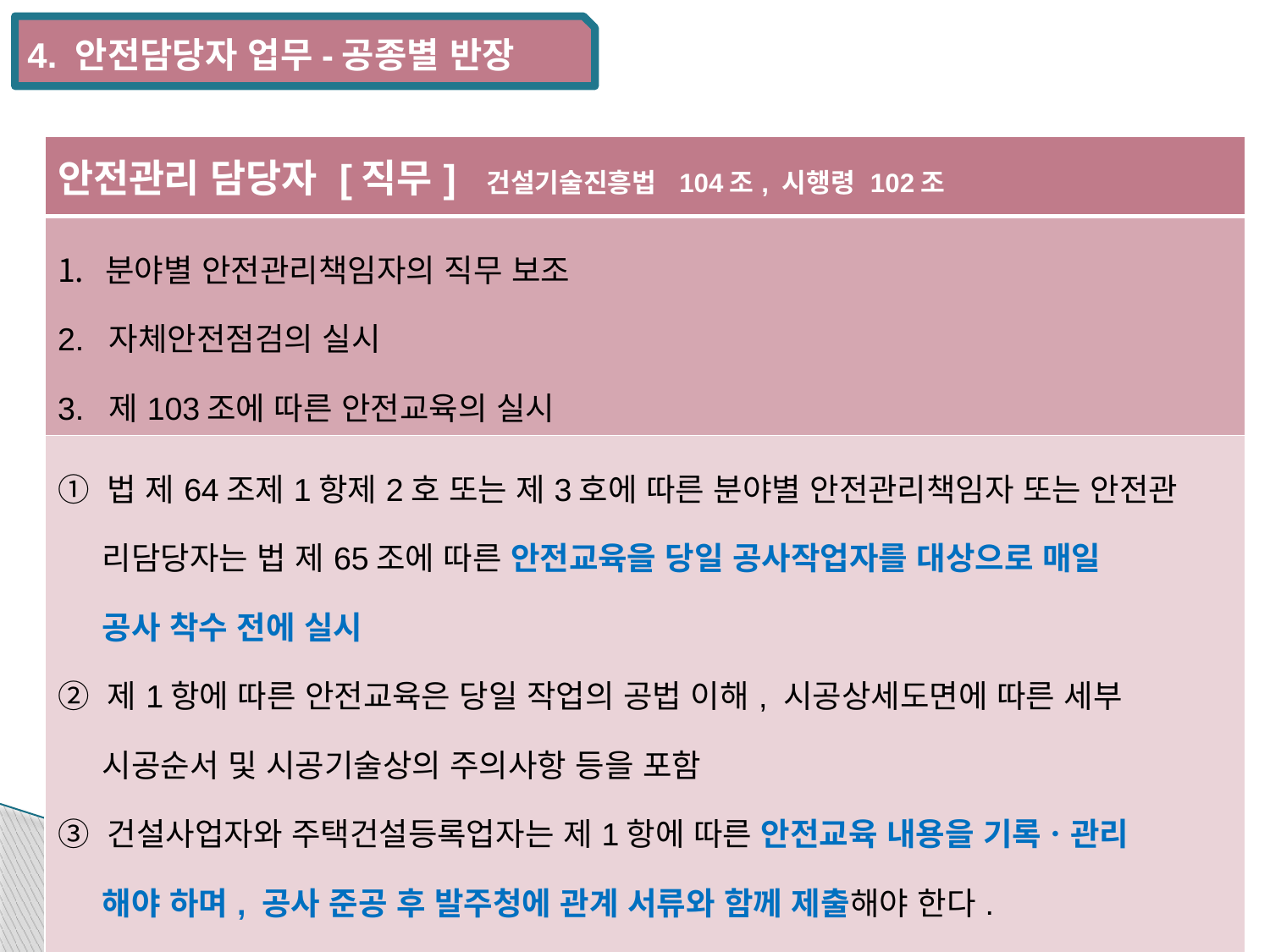

4. 안전담당자 업무-공종별 반장
| 안전관리 담당자 [직무] 건설기술진흥법 104조, 시행령 102조 |
| --- |
| 분야별 안전관리책임자의 직무 보조 2. 자체안전점검의 실시 3.  제103조에 따른 안전교육의 실시 |
| ① 법 제64조제1항제2호 또는 제3호에 따른 분야별 안전관리책임자 또는 안전관 리담당자는 법 제65조에 따른 안전교육을 당일 공사작업자를 대상으로 매일 공사 착수 전에 실시 ② 제1항에 따른 안전교육은 당일 작업의 공법 이해, 시공상세도면에 따른 세부 시공순서 및 시공기술상의 주의사항 등을 포함 ③ 건설사업자와 주택건설등록업자는 제1항에 따른 안전교육 내용을 기록ㆍ관리 해야 하며, 공사 준공 후 발주청에 관계 서류와 함께 제출해야 한다. |